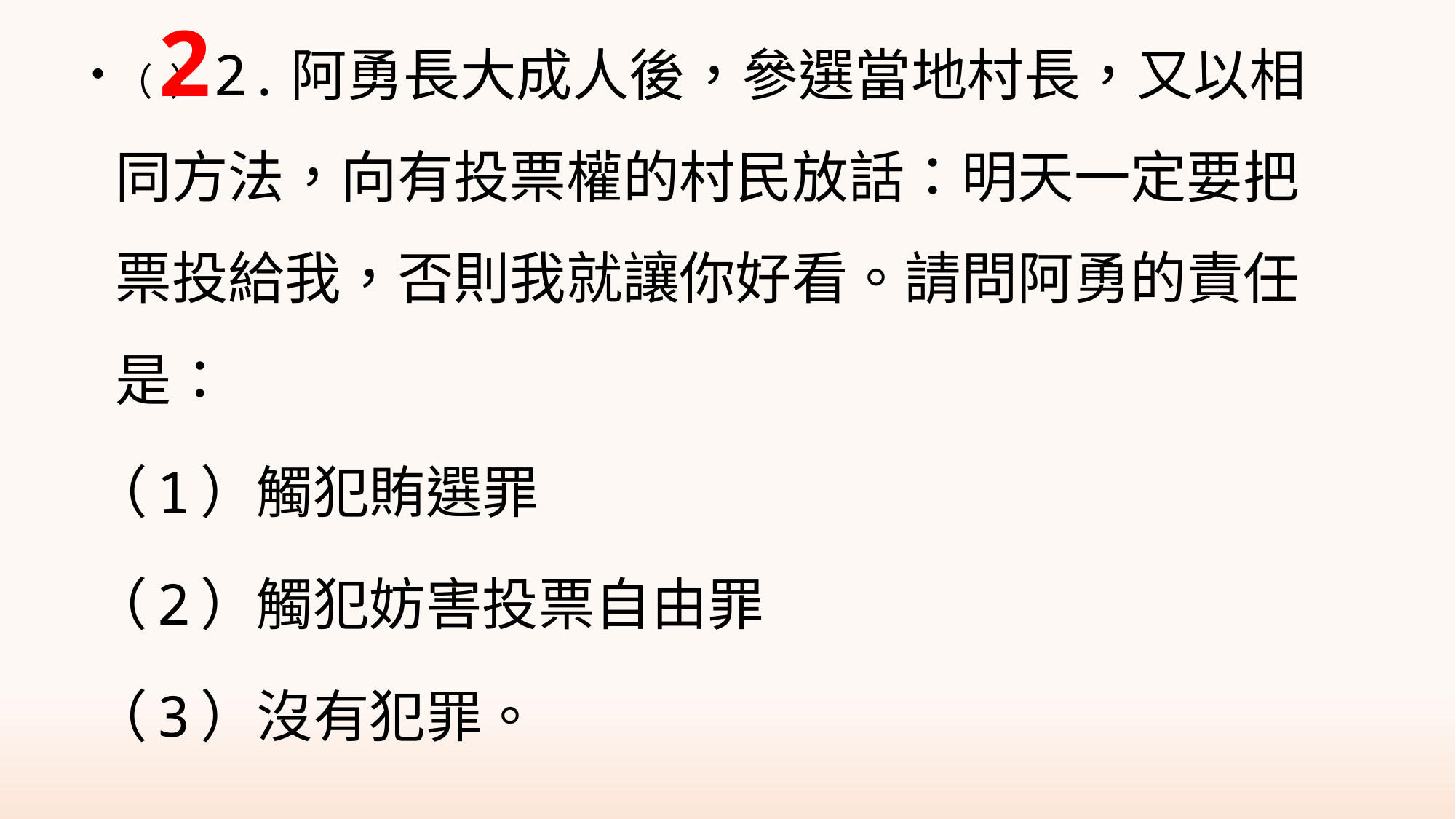

（  ）2.阿勇長大成人後，參選當地村長，又以相同方法，向有投票權的村民放話：明天一定要把票投給我，否則我就讓你好看。請問阿勇的責任是：
（1）觸犯賄選罪
（2）觸犯妨害投票自由罪
（3）沒有犯罪。
2